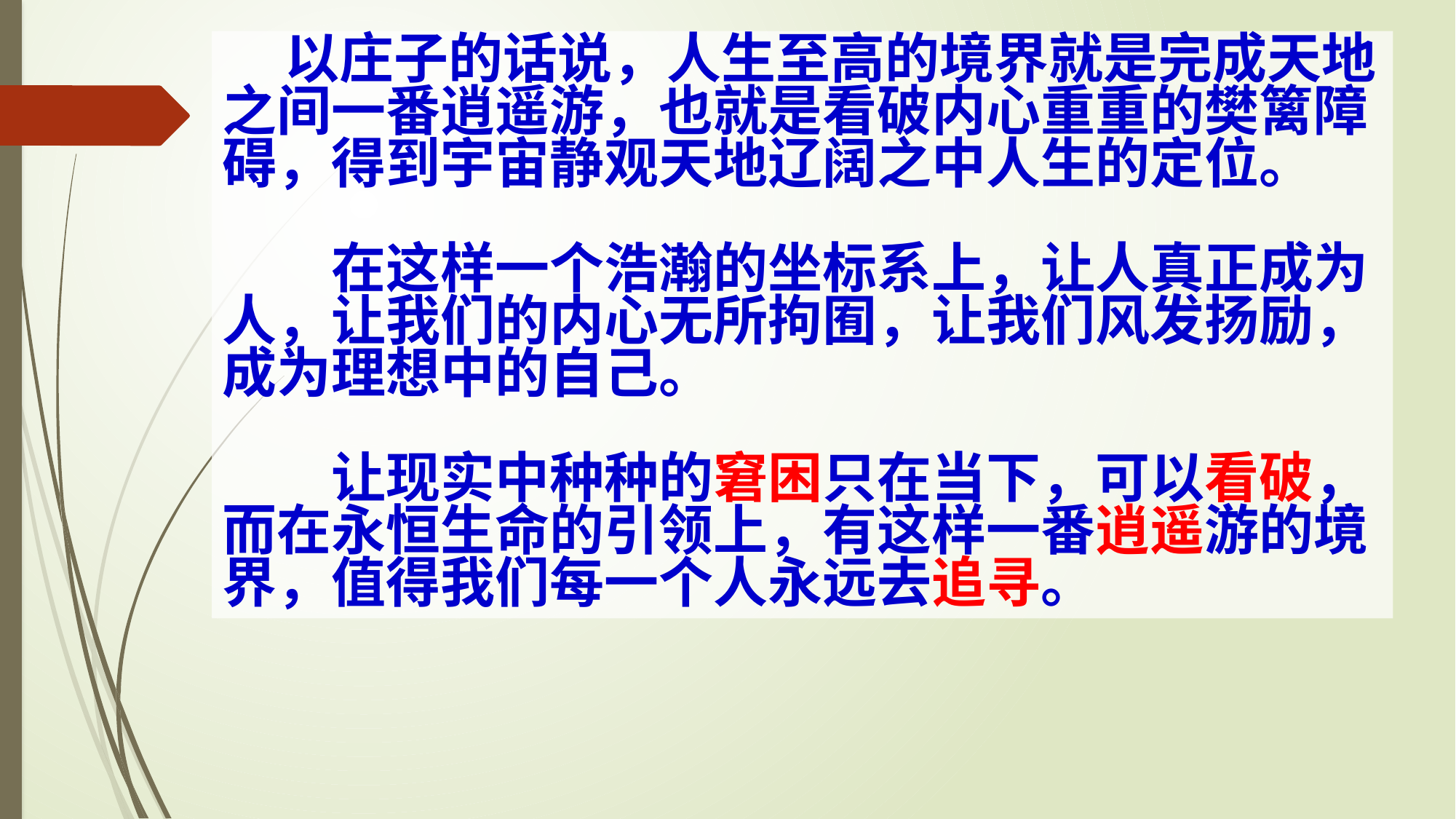

以庄子的话说，人生至高的境界就是完成天地之间一番逍遥游，也就是看破内心重重的樊篱障碍，得到宇宙静观天地辽阔之中人生的定位。
　　在这样一个浩瀚的坐标系上，让人真正成为人，让我们的内心无所拘囿，让我们风发扬励，成为理想中的自己。
　　让现实中种种的窘困只在当下，可以看破，而在永恒生命的引领上，有这样一番逍遥游的境界，值得我们每一个人永远去追寻。